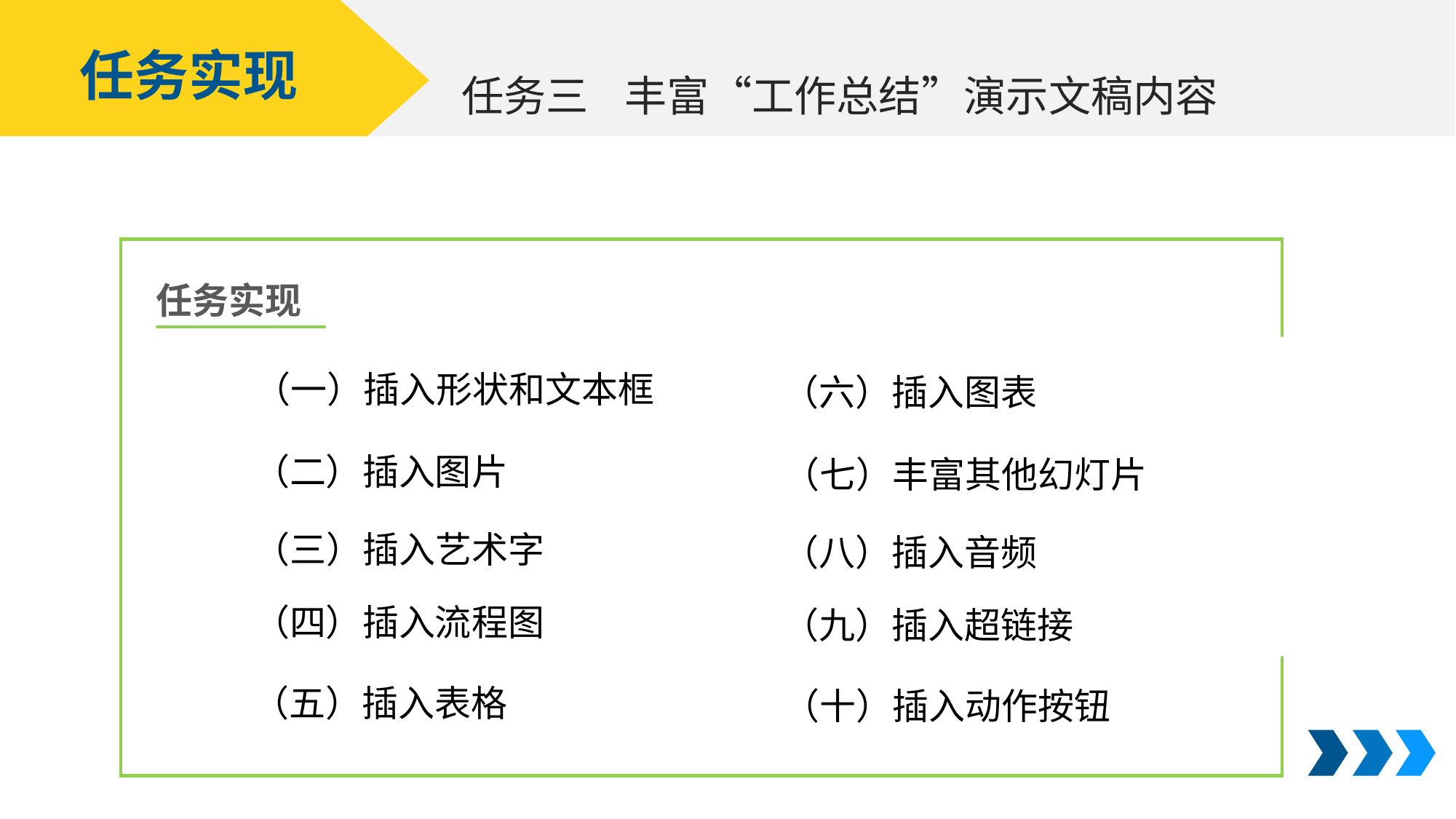

任务实现
丰富“工作总结”演示文稿内容
任务三

任务实现

（一）插入形状和文本框
（二）插入图片
（三）插入艺术字
（四）插入流程图
（五）插入表格
（六）插入图表
（七）丰富其他幻灯片
（八）插入音频
（九）插入超链接
（十）插入动作按钮